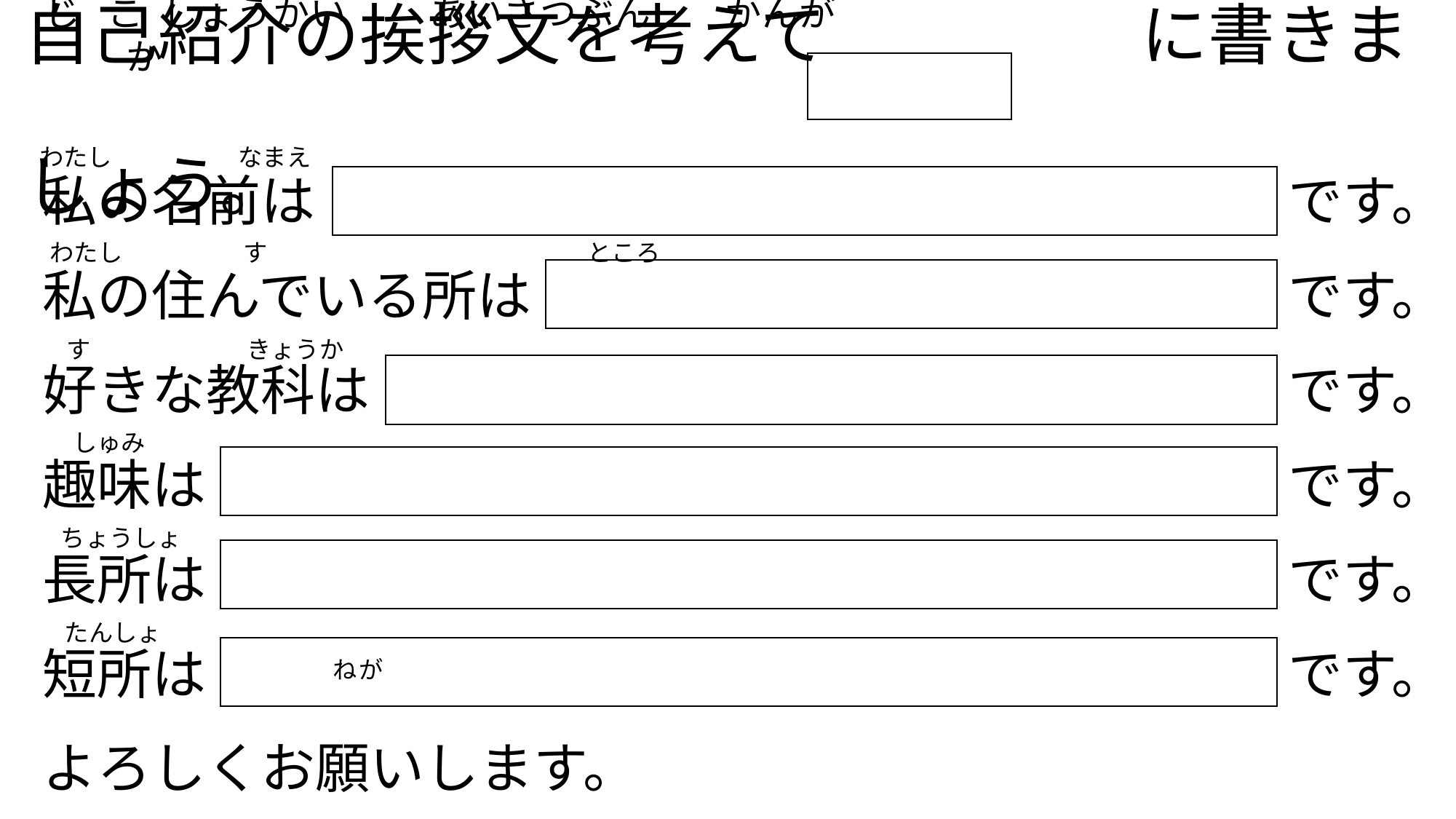

自己紹介の挨拶文を考えて　　　　   に書きましょう。
  じ   こ  しょうかい　　 あいさつぶん　　かんが　　　　　　　　　　　　　　　 　　　か

わたし　　　　　 なまえ
| 私の名前は |
| --- |
| 私の住んでいる所は |
| 好きな教科は |
| 趣味は |
| 長所は |
| 短所は |
| よろしくお願いします。 |
| です。 |
| --- |
| です。 |
| です。 |
| です。 |
| です。 |
| です。 |
|  |

　わたし　　　　　す          　　　　　　　　　　　ところ

　 す          　　　　 きょうか

　しゅみ

　ちょうしょ

　 たんしょ

　ねが